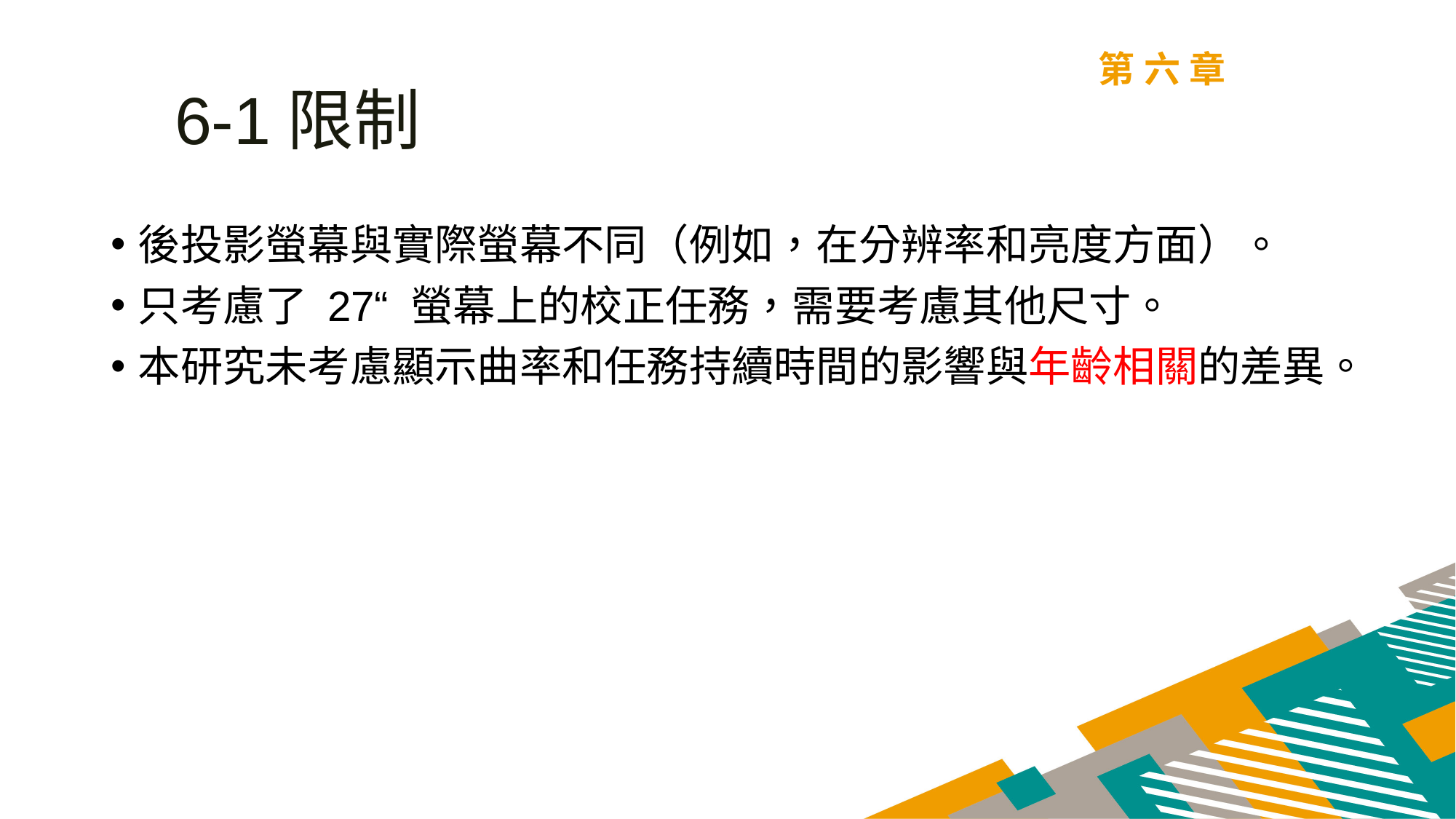

第六章
6-1限制
後投影螢幕與實際螢幕不同（例如，在分辨率和亮度方面）。
只考慮了 27“ 螢幕上的校正任務，需要考慮其他尺寸。
本研究未考慮顯示曲率和任務持續時間的影響與年齡相關的差異。